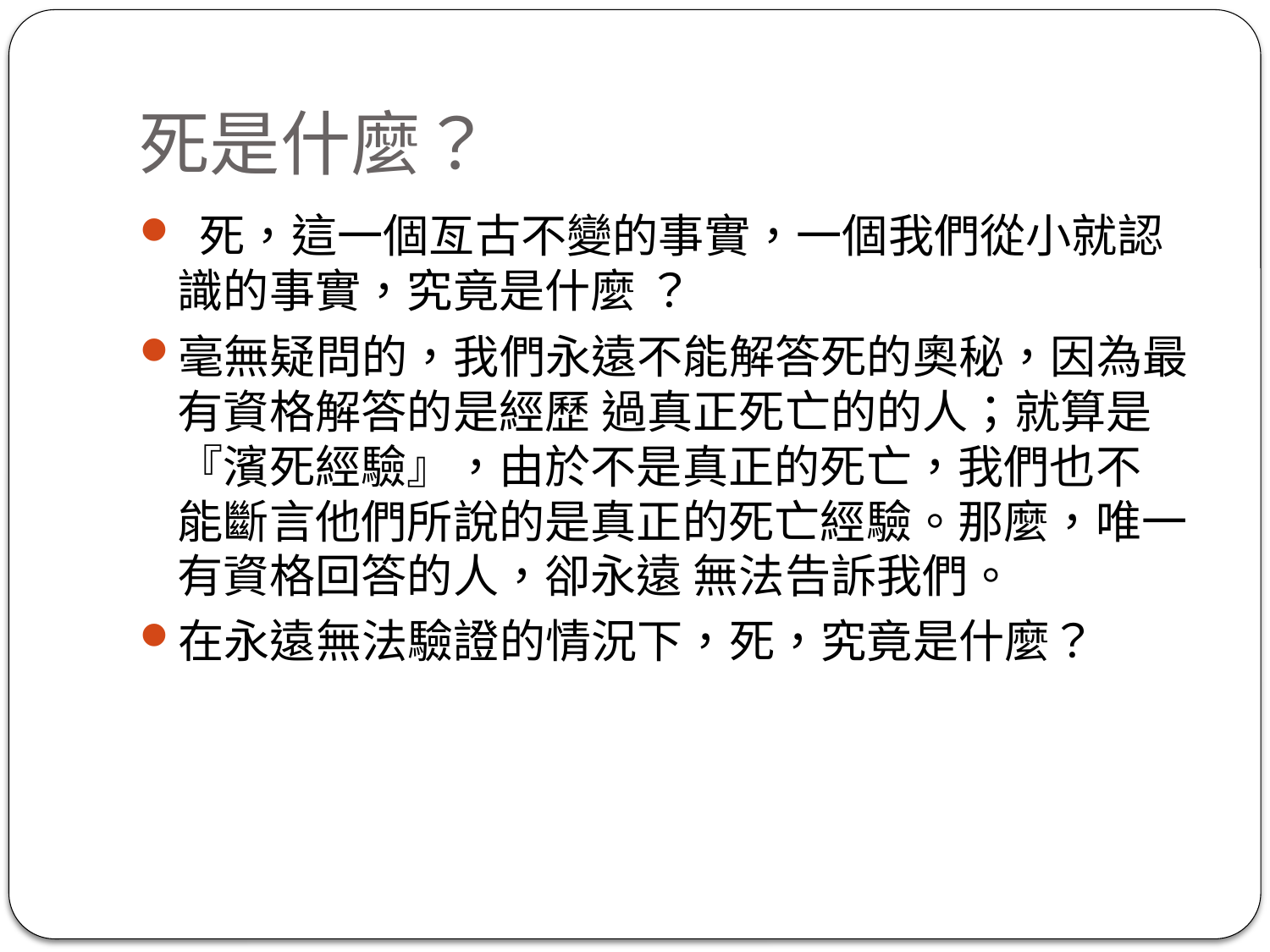

# 死是什麼？
 死，這一個亙古不變的事實，一個我們從小就認識的事實，究竟是什麼 ？
毫無疑問的，我們永遠不能解答死的奧秘，因為最有資格解答的是經歷 過真正死亡的的人；就算是『濱死經驗』，由於不是真正的死亡，我們也不 能斷言他們所說的是真正的死亡經驗。那麼，唯一有資格回答的人，卻永遠 無法告訴我們。
在永遠無法驗證的情況下，死，究竟是什麼？